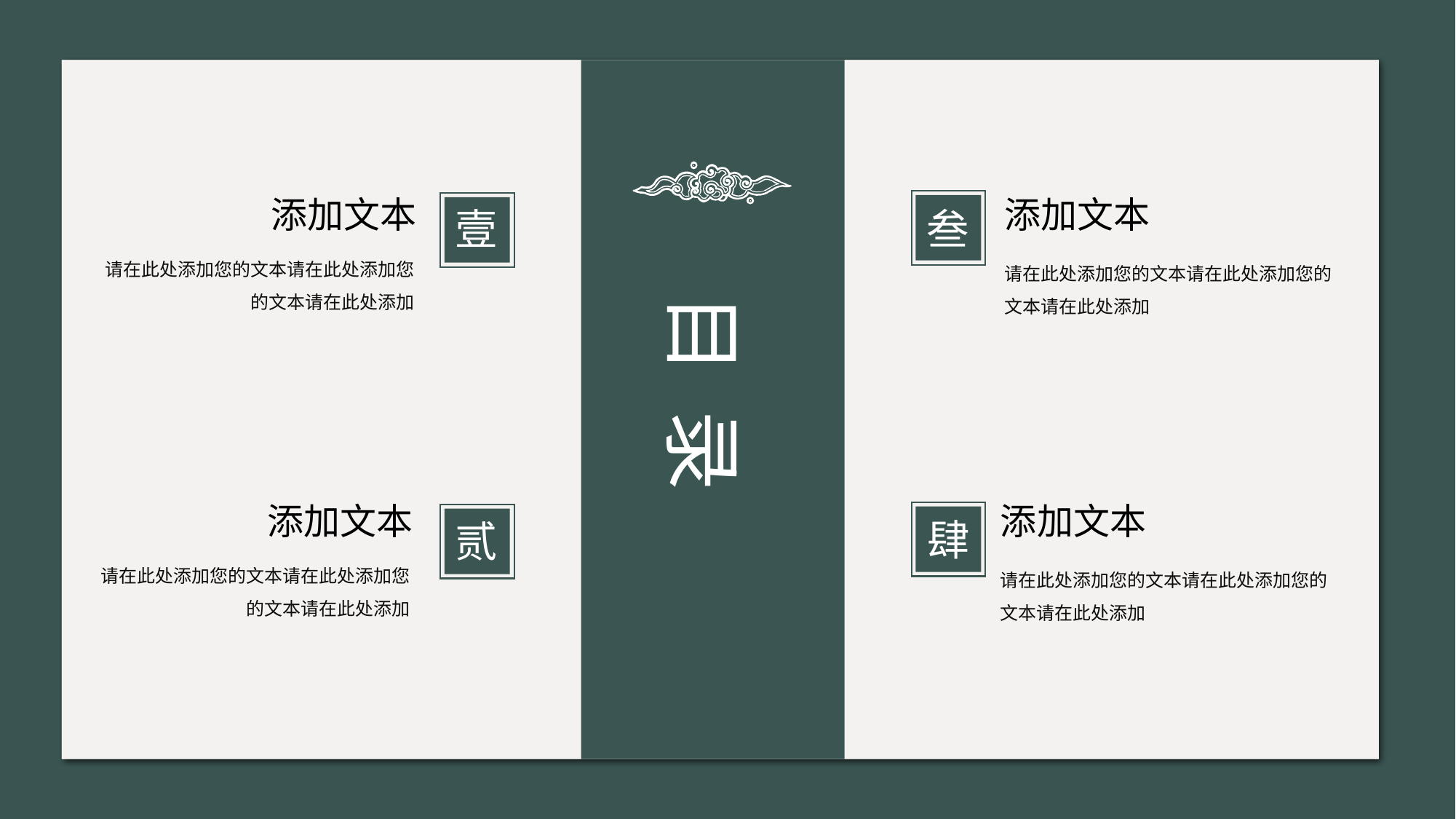

添加文本
添加文本

壹
叁
请在此处添加您的文本请在此处添加您的文本请在此处添加
请在此处添加您的文本请在此处添加您的文本请在此处添加
目  录
添加文本
添加文本

肆
贰
请在此处添加您的文本请在此处添加您的文本请在此处添加
请在此处添加您的文本请在此处添加您的文本请在此处添加